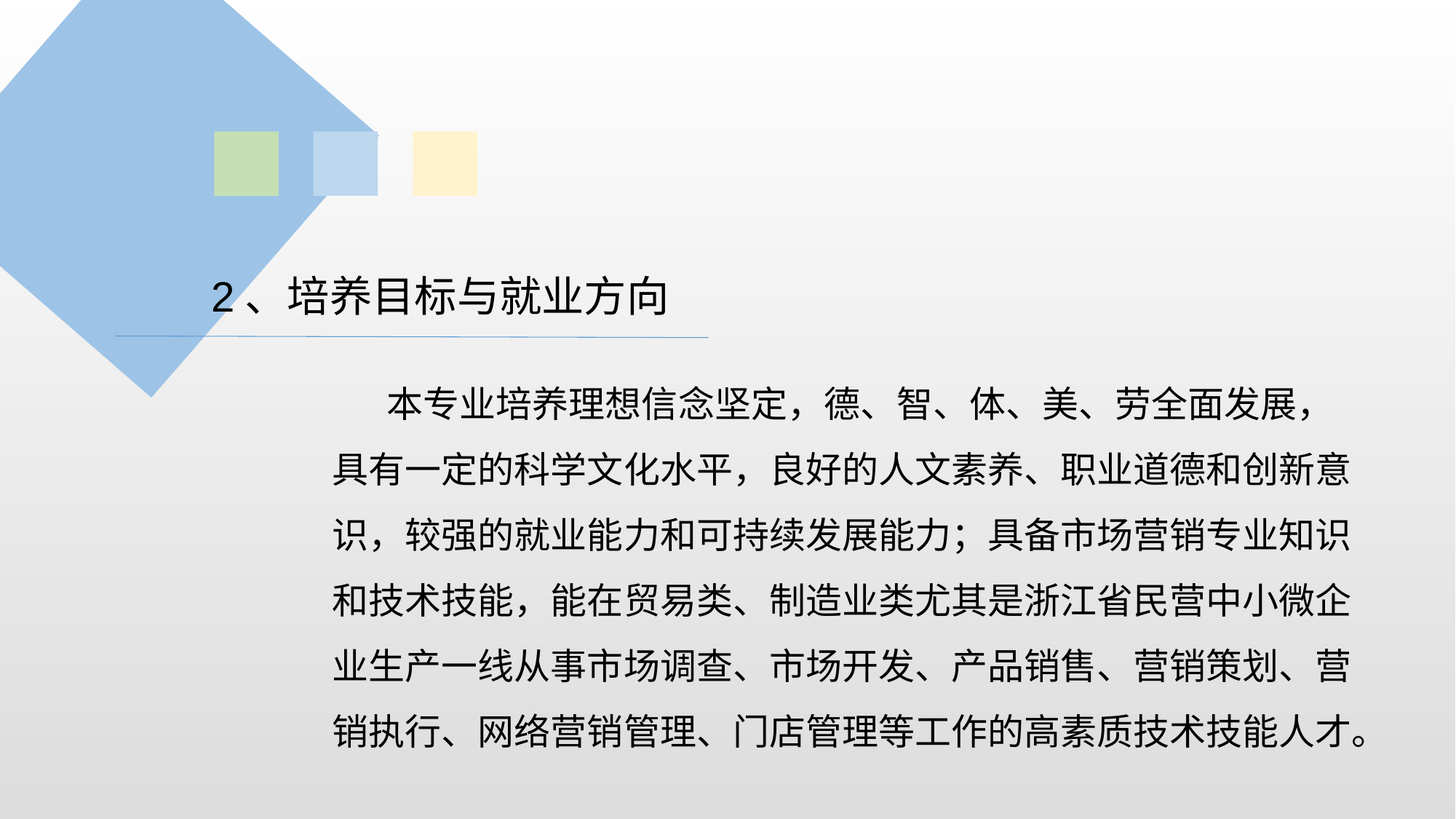

2、培养目标与就业方向
本专业培养理想信念坚定，德、智、体、美、劳全面发展，具有一定的科学文化水平，良好的人文素养、职业道德和创新意识，较强的就业能力和可持续发展能力；具备市场营销专业知识和技术技能，能在贸易类、制造业类尤其是浙江省民营中小微企业生产一线从事市场调查、市场开发、产品销售、营销策划、营销执行、网络营销管理、门店管理等工作的高素质技术技能人才。